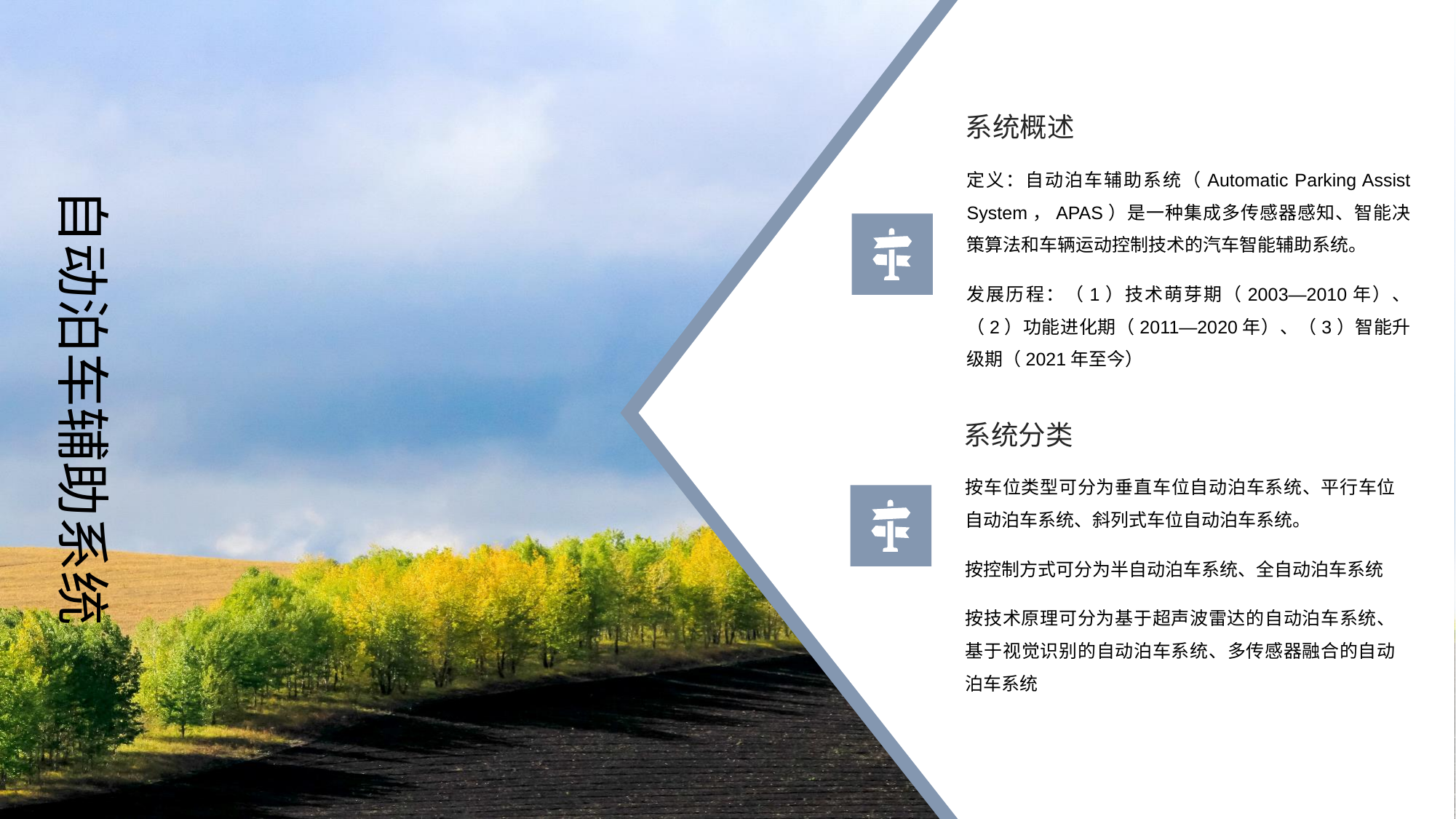

输入标题内容
Please enter your detailed introduction text here, which is required concise and concise。Please enter your detailed introduction text here, which is required to be 。
系统概述
定义：自动泊车辅助系统（Automatic Parking Assist System，APAS）是一种集成多传感器感知、智能决策算法和车辆运动控制技术的汽车智能辅助系统。

发展历程：（1）技术萌芽期（2003—2010年）、（2）功能进化期（2011—2020年）、（3）智能升级期（2021年至今）

自动泊车辅助系统

系统分类
按车位类型可分为垂直车位自动泊车系统、平行车位自动泊车系统、斜列式车位自动泊车系统。

按控制方式可分为半自动泊车系统、全自动泊车系统

按技术原理可分为基于超声波雷达的自动泊车系统、基于视觉识别的自动泊车系统、多传感器融合的自动泊车系统